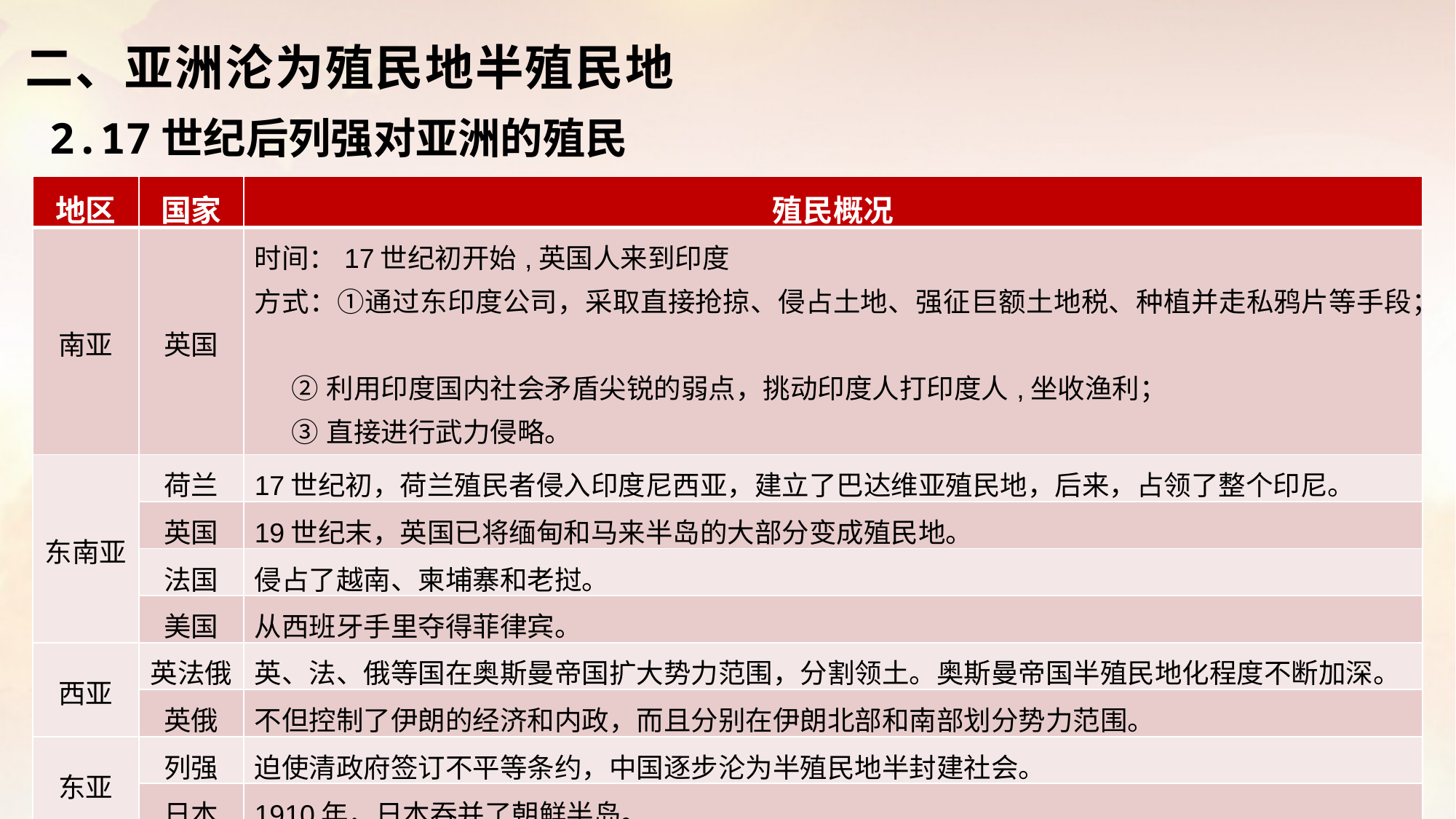

二、亚洲沦为殖民地半殖民地
2.17世纪后列强对亚洲的殖民
| 地区 | 国家 | 殖民概况 |
| --- | --- | --- |
| 南亚 | 英国 | 时间：17世纪初开始,英国人来到印度 方式：①通过东印度公司，采取直接抢掠、侵占土地、强征巨额土地税、种植并走私鸦片等手段； ②利用印度国内社会矛盾尖锐的弱点，挑动印度人打印度人,坐收渔利； ③直接进行武力侵略。 结果：掠夺了大量财富和巨额利润；到19世纪中后期，英国几乎控制了印度全境。 |
| 东南亚 | 荷兰 | 17世纪初，荷兰殖民者侵入印度尼西亚，建立了巴达维亚殖民地，后来，占领了整个印尼。 |
|  | 英国 | 19世纪末，英国已将缅甸和马来半岛的大部分变成殖民地。 |
|  | 法国 | 侵占了越南、柬埔寨和老挝。 |
|  | 美国 | 从西班牙手里夺得菲律宾。 |
| 西亚 | 英法俄 | 英、法、俄等国在奥斯曼帝国扩大势力范围，分割领土。奥斯曼帝国半殖民地化程度不断加深。 |
|  | 英俄 | 不但控制了伊朗的经济和内政，而且分别在伊朗北部和南部划分势力范围。 |
| 东亚 | 列强 | 迫使清政府签订不平等条约，中国逐步沦为半殖民地半封建社会。 |
|  | 日本 | 1910年，日本吞并了朝鲜半岛。 |